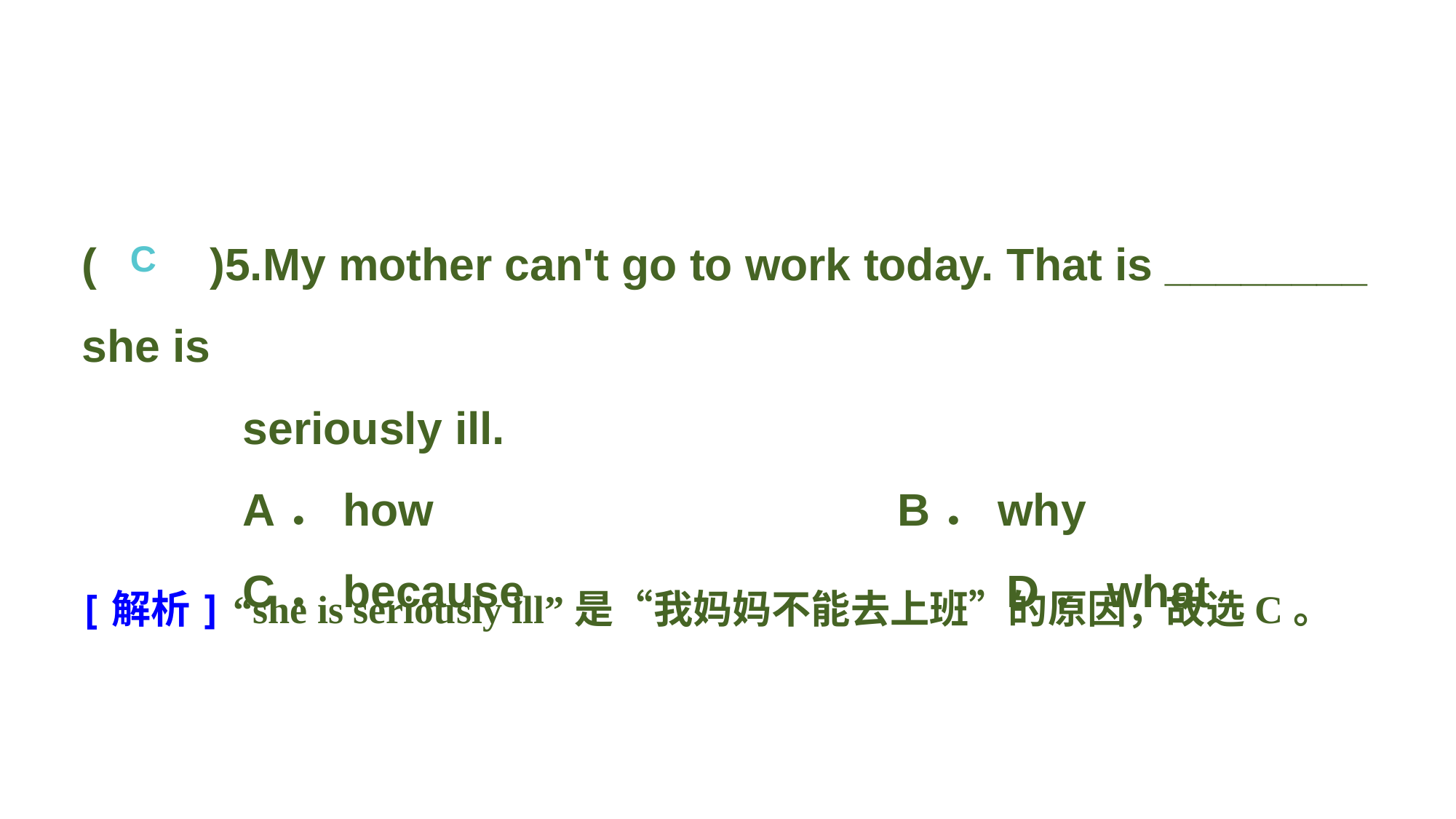

(　　)5.My mother can't go to work today. That is ________ she is
seriously ill.
A．how  					B．why
C．because  					D．what
C
[解析] “she is seriously ill”是“我妈妈不能去上班”的原因，故选C。